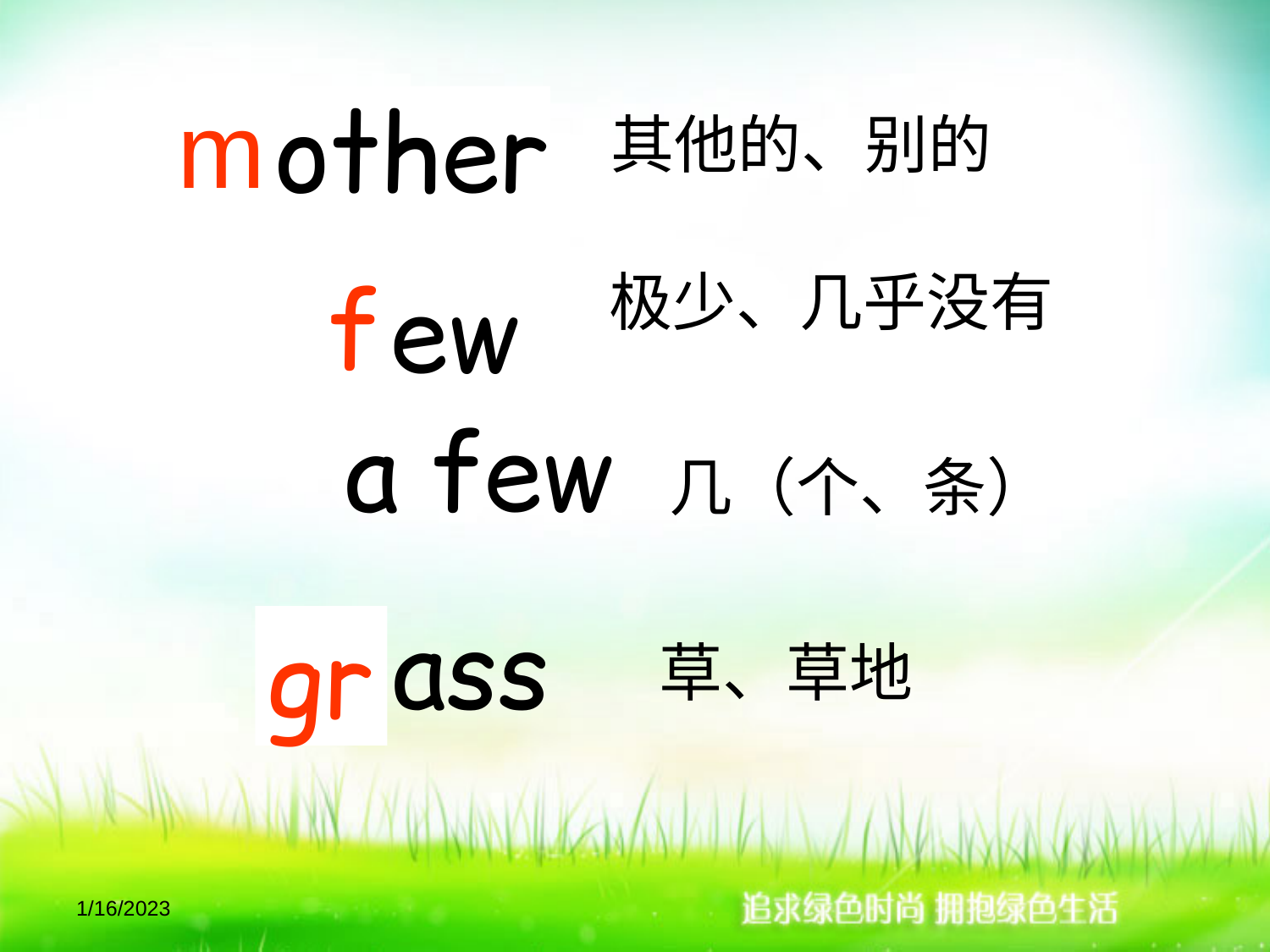

其他的、别的
m
other
f
极少、几乎没有
new
a few 几（个、条）
glass
gr
草、草地
1/16/2023